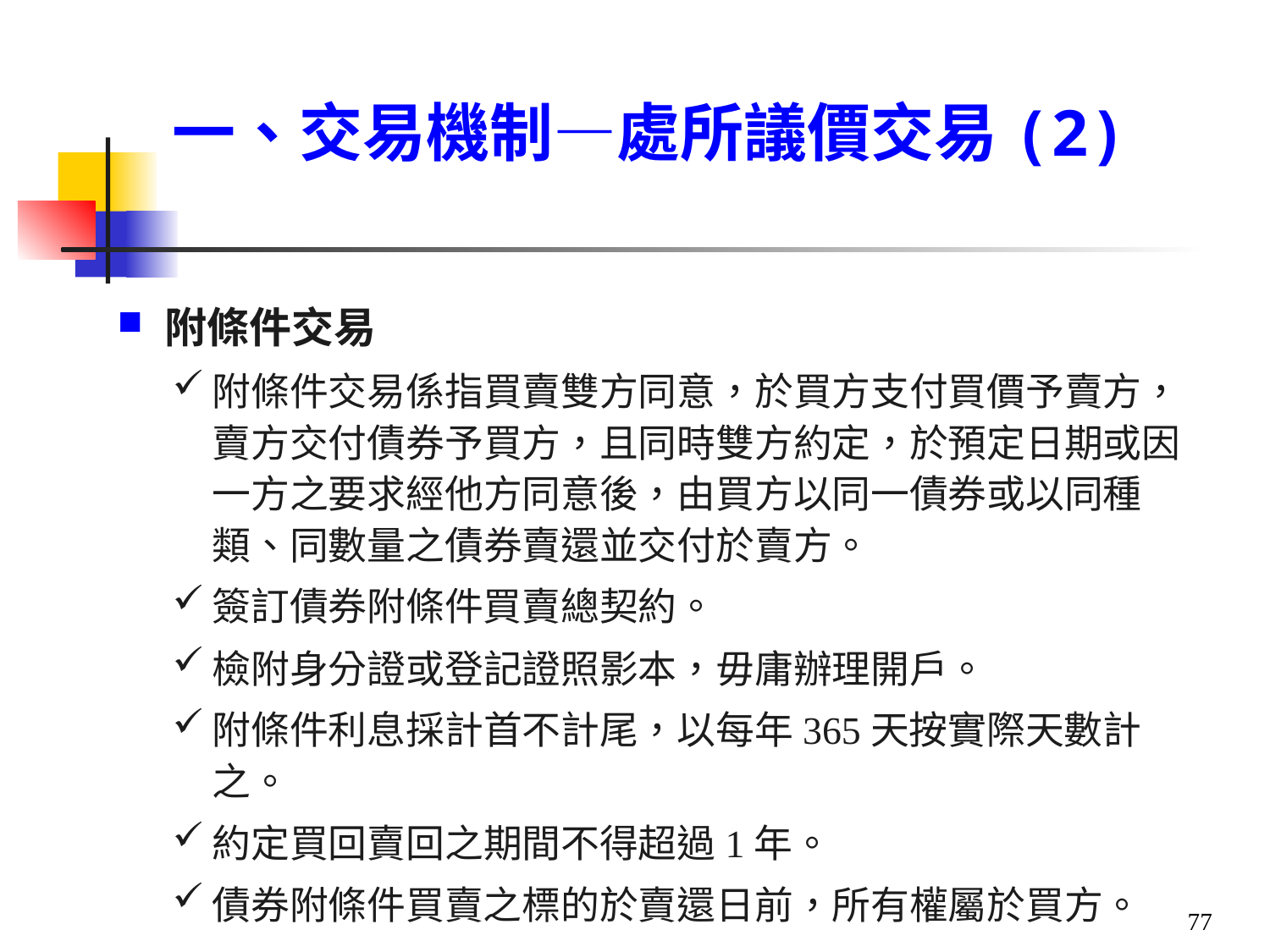

一、交易機制—處所議價交易(2)
附條件交易
附條件交易係指買賣雙方同意，於買方支付買價予賣方，賣方交付債券予買方，且同時雙方約定，於預定日期或因一方之要求經他方同意後，由買方以同一債券或以同種類、同數量之債券賣還並交付於賣方。
簽訂債券附條件買賣總契約。
檢附身分證或登記證照影本，毋庸辦理開戶。
附條件利息採計首不計尾，以每年365天按實際天數計之。
約定買回賣回之期間不得超過1年。
債券附條件買賣之標的於賣還日前，所有權屬於買方。
77